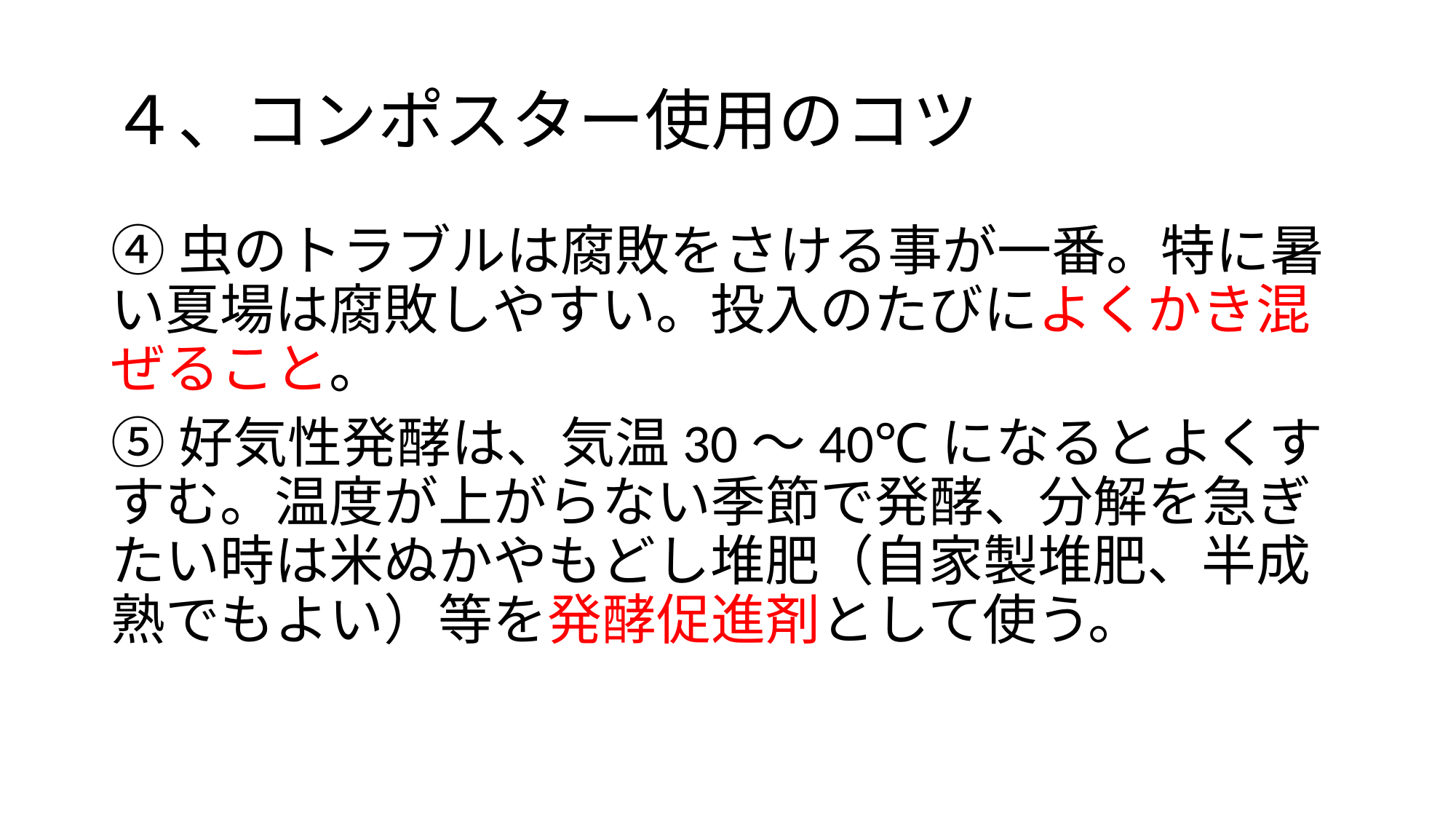

# ４、コンポスター使用のコツ
④虫のトラブルは腐敗をさける事が一番。特に暑い夏場は腐敗しやすい。投入のたびによくかき混ぜること。
⑤好気性発酵は、気温30～40℃になるとよくすすむ。温度が上がらない季節で発酵、分解を急ぎたい時は米ぬかやもどし堆肥（自家製堆肥、半成熟でもよい）等を発酵促進剤として使う。